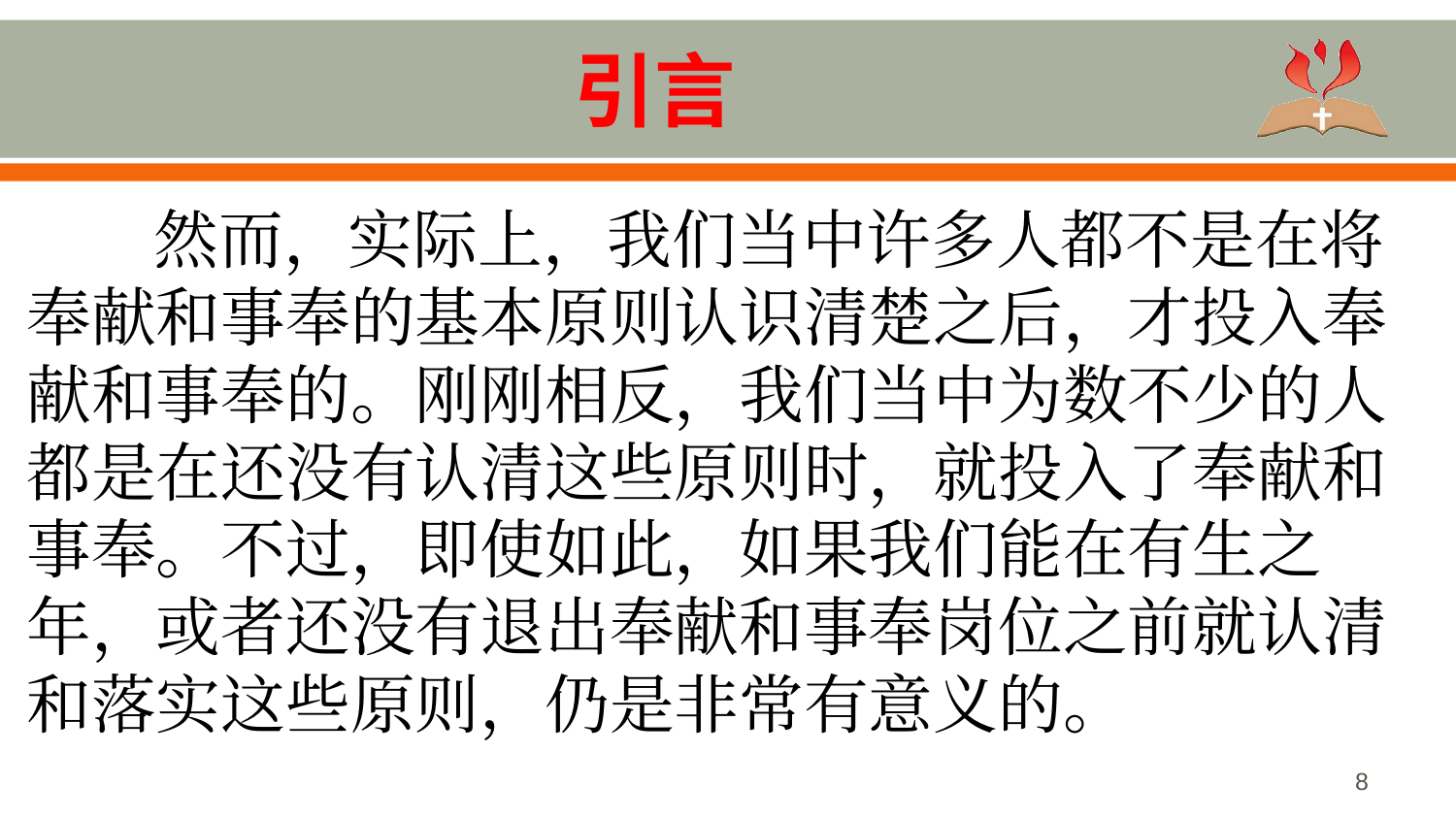

# 引言
然而，实际上，我们当中许多人都不是在将奉献和事奉的基本原则认识清楚之后，才投入奉献和事奉的。刚刚相反，我们当中为数不少的人都是在还没有认清这些原则时，就投入了奉献和事奉。不过，即使如此，如果我们能在有生之年，或者还没有退出奉献和事奉岗位之前就认清和落实这些原则，仍是非常有意义的。

8